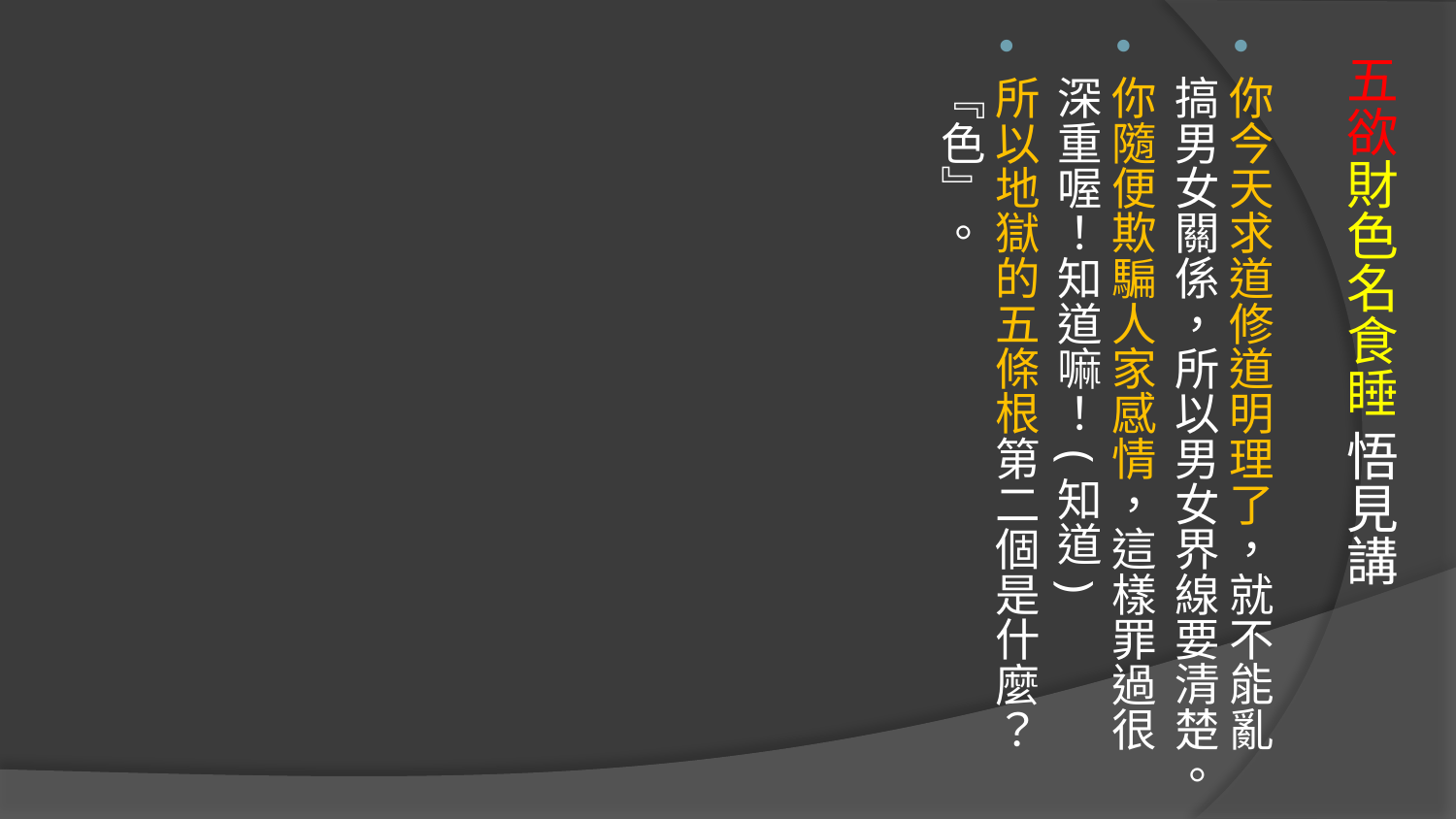

你今天求道修道明理了，就不能亂搞男女關係，所以男女界線要清楚。
你隨便欺騙人家感情，這樣罪過很深重喔！知道嘛！(知道)
所以地獄的五條根第二個是什麼？『色』。

# 五欲財色名食睡 悟見講